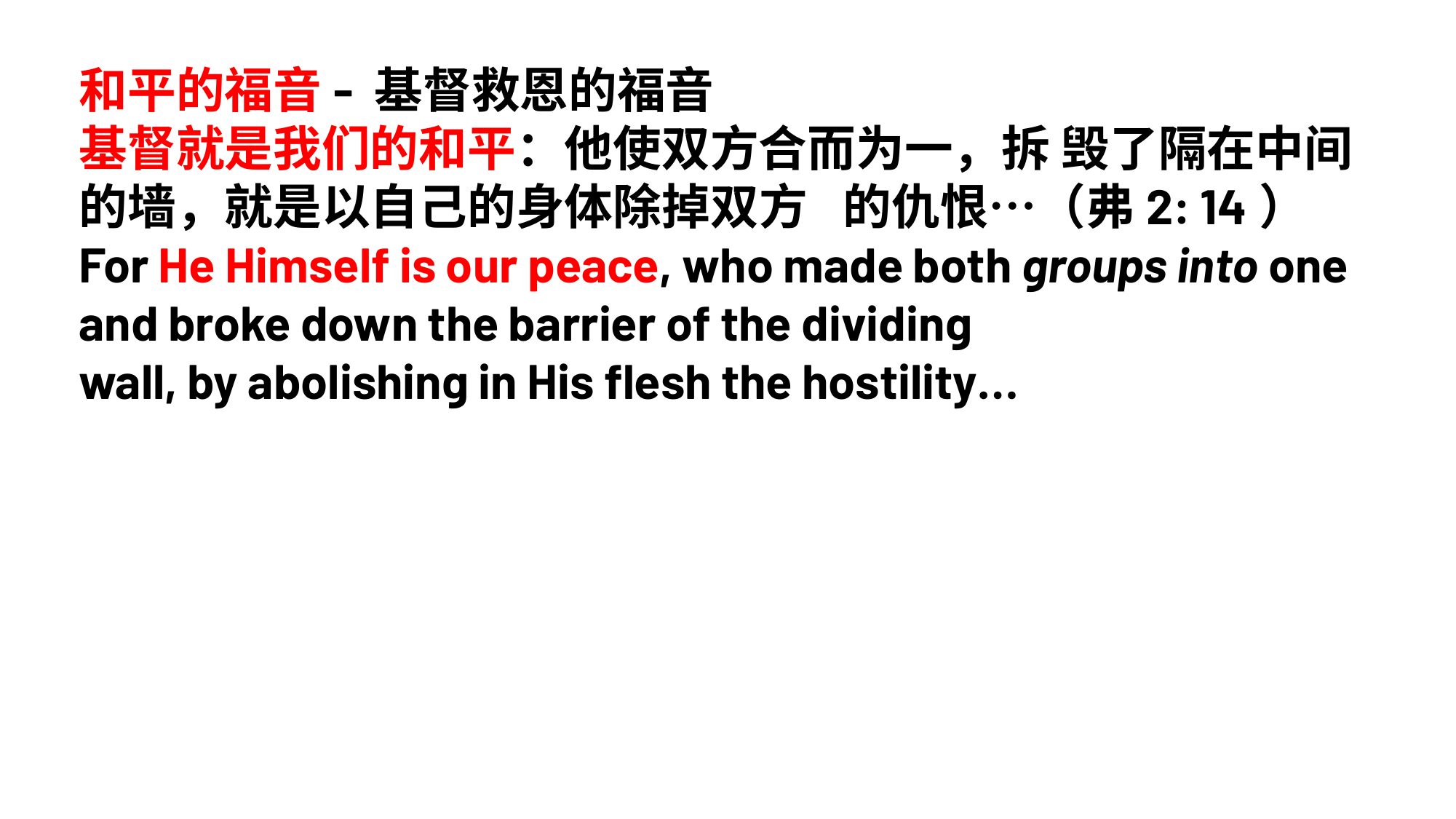

和平的福音- 基督救恩的福音
基督就是我们的和平：他使双方合而为一，拆	毁了隔在中间的墙，就是以自己的身体除掉双方	的仇恨…（弗2: 14）
For He Himself is our peace, who made both groups into one and broke down the barrier of the dividing wall, by abolishing in His flesh the hostility…